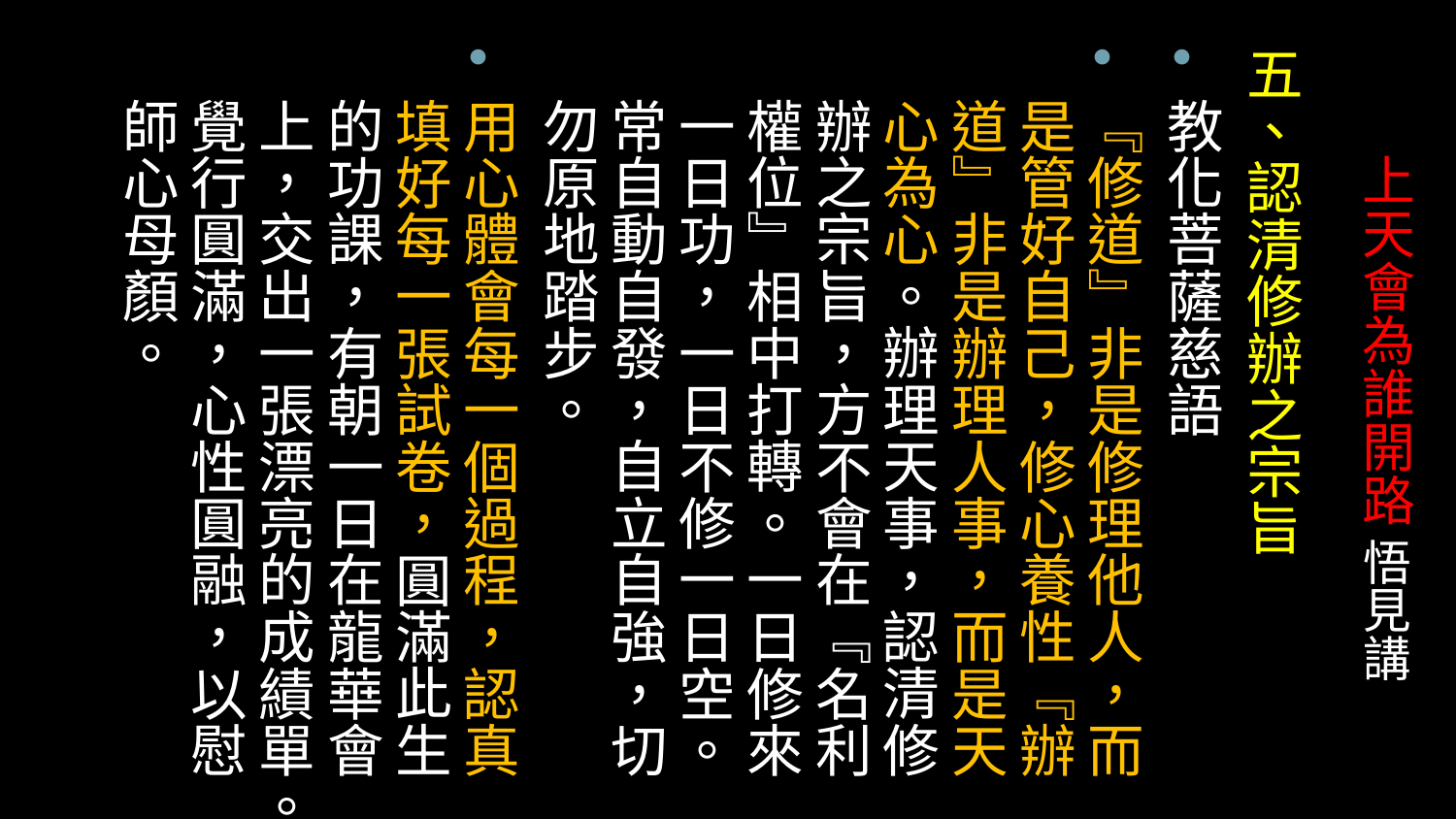

五、認清修辦之宗旨
教化菩薩慈語
『修道』非是修理他人，而是管好自己，修心養性『辦道』非是辦理人事，而是天心為心。辦理天事，認清修辦之宗旨，方不會在『名利權位』相中打轉。一日修來一日功，一日不修一日空。常自動自發，自立自強，切勿原地踏步。
用心體會每一個過程，認真填好每一張試卷，圓滿此生的功課，有朝一日在龍華會上，交出一張漂亮的成績單。覺行圓滿，心性圓融，以慰師心母顏。

# 上天會為誰開路 悟見講